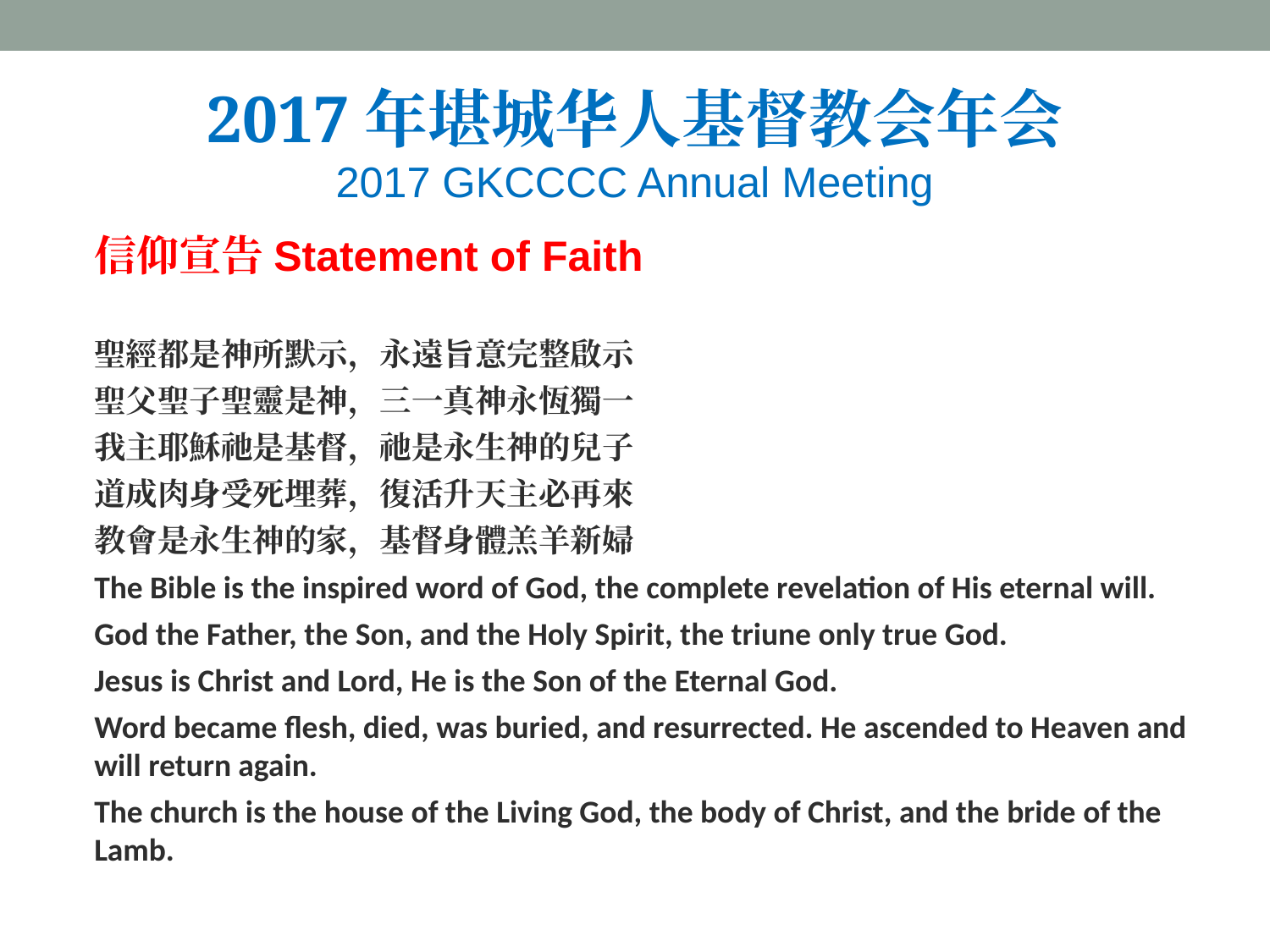

# 2017年堪城华人基督教会年会 2017 GKCCCC Annual Meeting
信仰宣告Statement of Faith

聖經都是神所默示，永遠旨意完整啟示
聖父聖子聖靈是神，三一真神永恆獨一
我主耶穌祂是基督，祂是永生神的兒子
道成肉身受死埋葬，復活升天主必再來
教會是永生神的家，基督身體羔羊新婦
The Bible is the inspired word of God, the complete revelation of His eternal will.
God the Father, the Son, and the Holy Spirit, the triune only true God.
Jesus is Christ and Lord, He is the Son of the Eternal God.
Word became flesh, died, was buried, and resurrected. He ascended to Heaven and will return again.
The church is the house of the Living God, the body of Christ, and the bride of the Lamb.